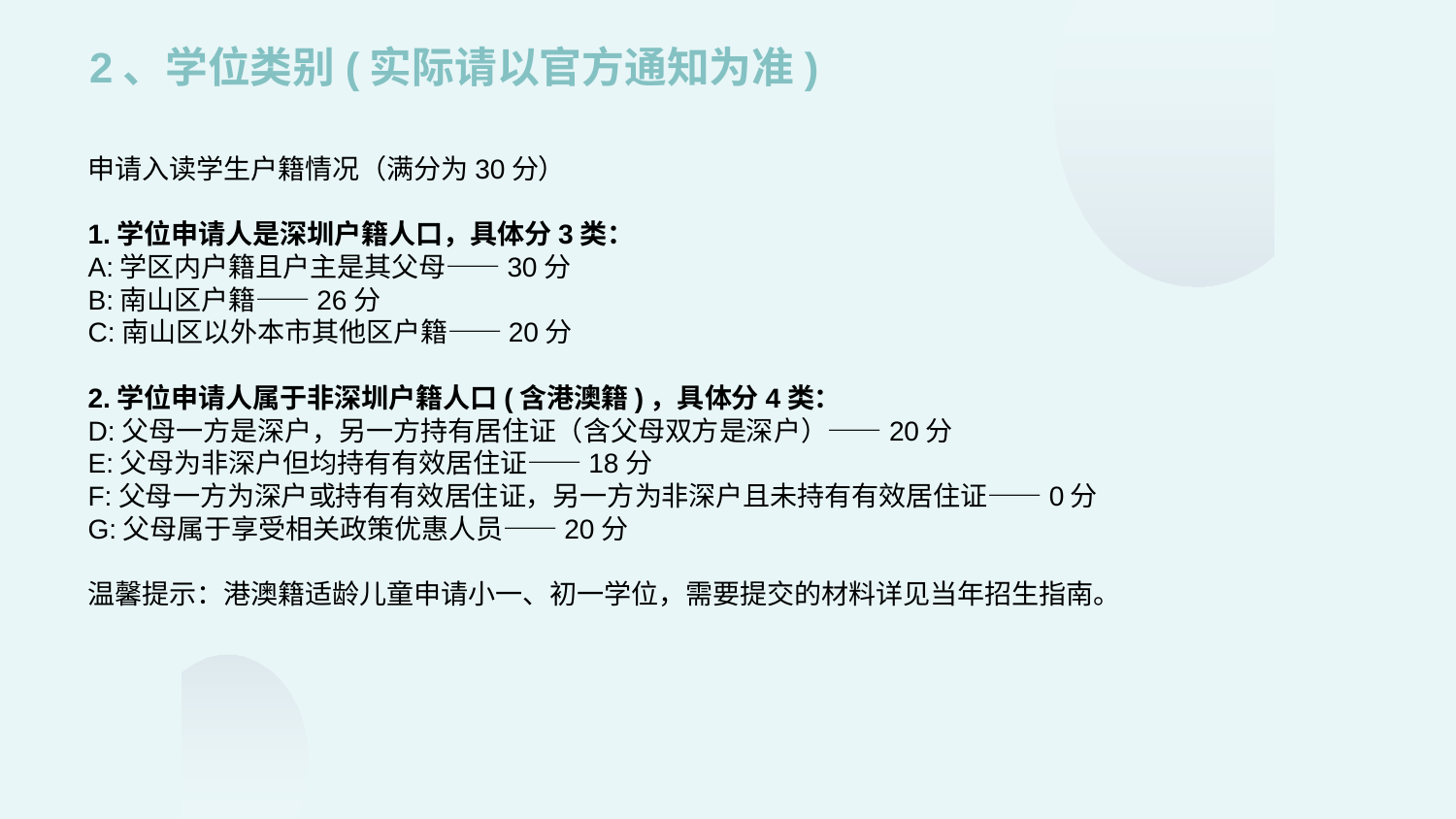

2、学位类别(实际请以官方通知为准)
申请入读学生户籍情况（满分为30分）

1.学位申请人是深圳户籍人口，具体分3类：
A:学区内户籍且户主是其父母——30分
B:南山区户籍——26分
C:南山区以外本市其他区户籍——20分

2.学位申请人属于非深圳户籍人口(含港澳籍)，具体分4类：
D:父母一方是深户，另一方持有居住证（含父母双方是深户）——20分
E:父母为非深户但均持有有效居住证——18分
F:父母一方为深户或持有有效居住证，另一方为非深户且未持有有效居住证——0分
G:父母属于享受相关政策优惠人员——20分

温馨提示：港澳籍适龄儿童申请小一、初一学位，需要提交的材料详见当年招生指南。